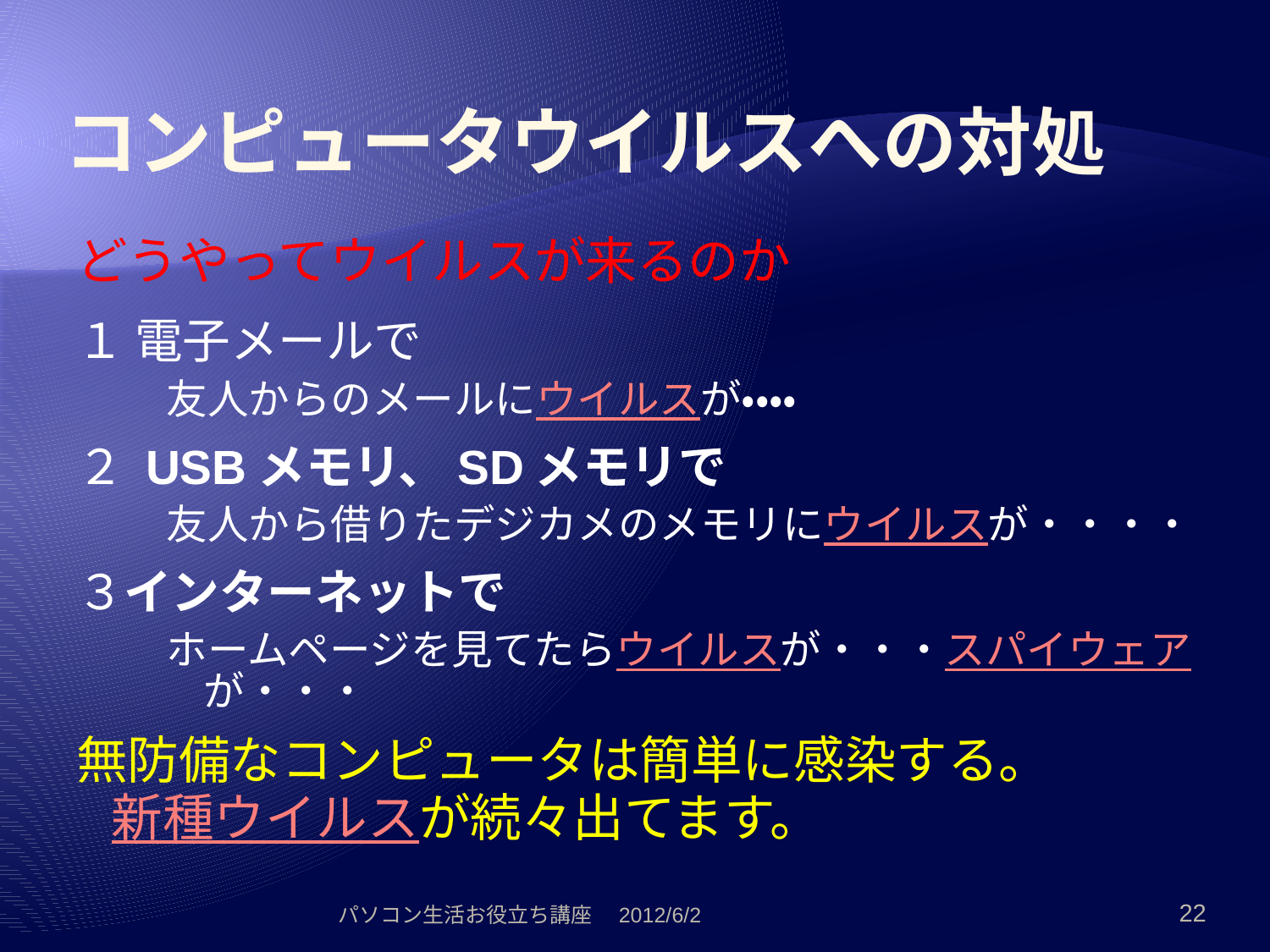

# コンピュータウイルスへの対処
どうやってウイルスが来るのか
１ 電子メールで
友人からのメールにウイルスが・・・・
２ USBメモリ、SDメモリで
友人から借りたデジカメのメモリにウイルスが・・・・
３インターネットで
ホームページを見てたらウイルスが・・・スパイウェアが・・・
無防備なコンピュータは簡単に感染する。
新種ウイルスが続々出てます。
パソコン生活お役立ち講座　2012/6/2
22